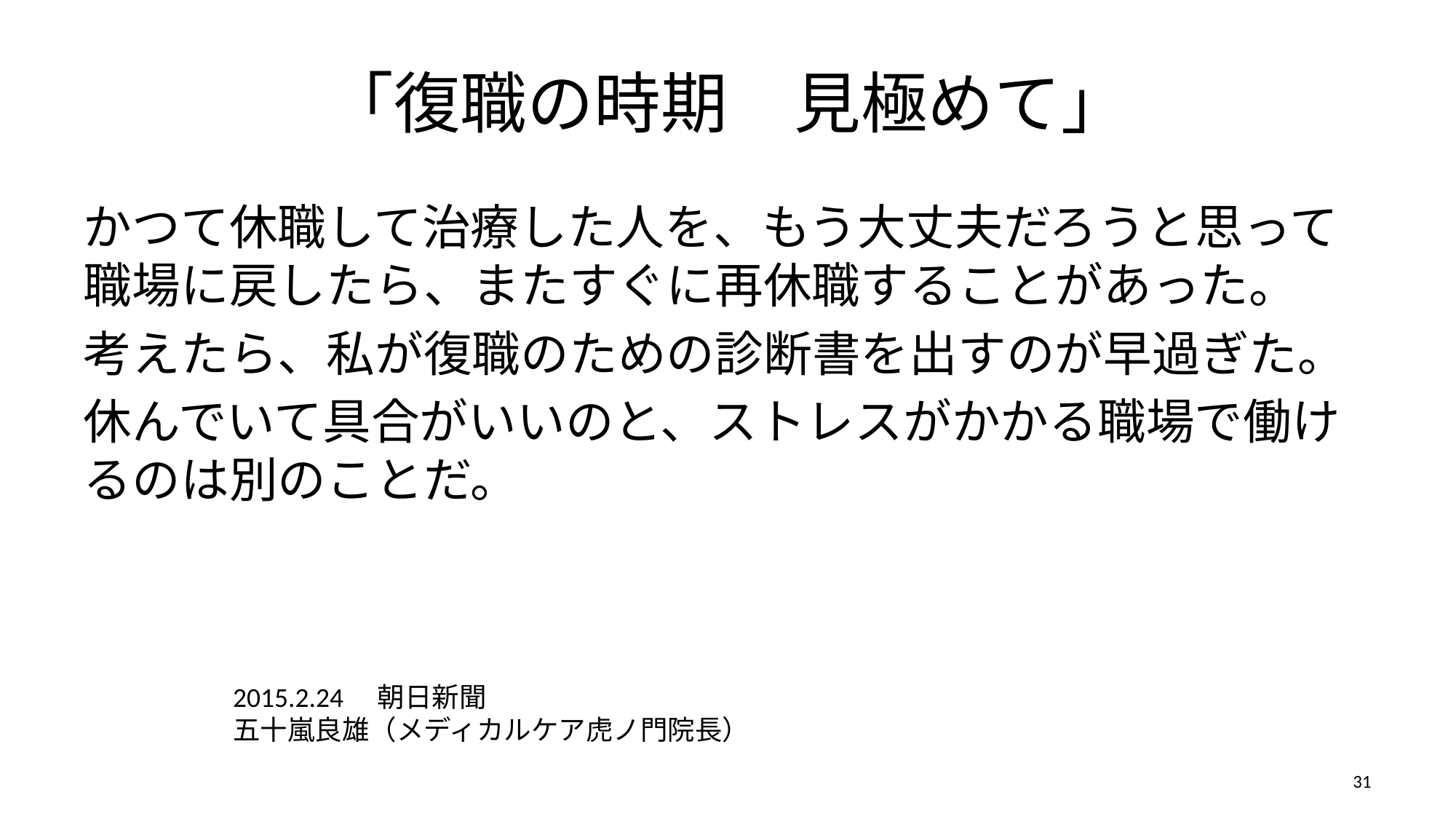

# 「復職の時期　見極めて」
かつて休職して治療した人を、もう大丈夫だろうと思って職場に戻したら、またすぐに再休職することがあった。
考えたら、私が復職のための診断書を出すのが早過ぎた。
休んでいて具合がいいのと、ストレスがかかる職場で働けるのは別のことだ。
2015.2.24　朝日新聞
五十嵐良雄（メディカルケア虎ノ門院長）
31